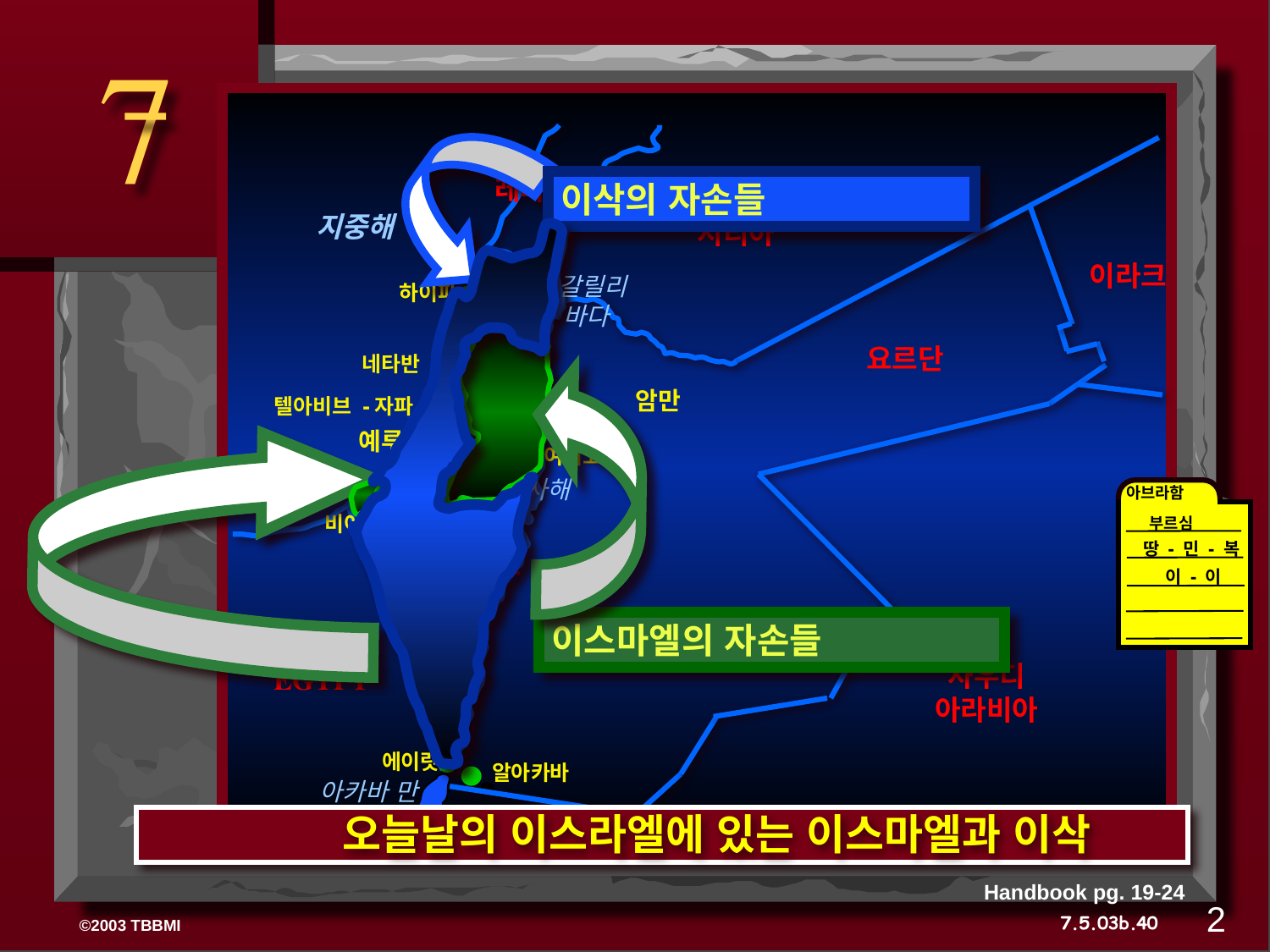

7

이삭의 자손들

레바논
 지중해

 갈릴리 바다
하이파

나사렛

네타반

텔아비브 -자파

예루살렘

여리고

헤브론
가자
 사해

비어세바

이스라엘

시리아
이라크

이스마엘의 자손들

요르단

암만

아브라함

부르심

땅 - 민 - 복

이 - 이

사우디 아라비아
EGYPT

에이랏

알아카바

 아카바 만

       오늘날의 이스라엘에 있는 이스마엘과 이삭

Handbook pg. 19-24
2
40